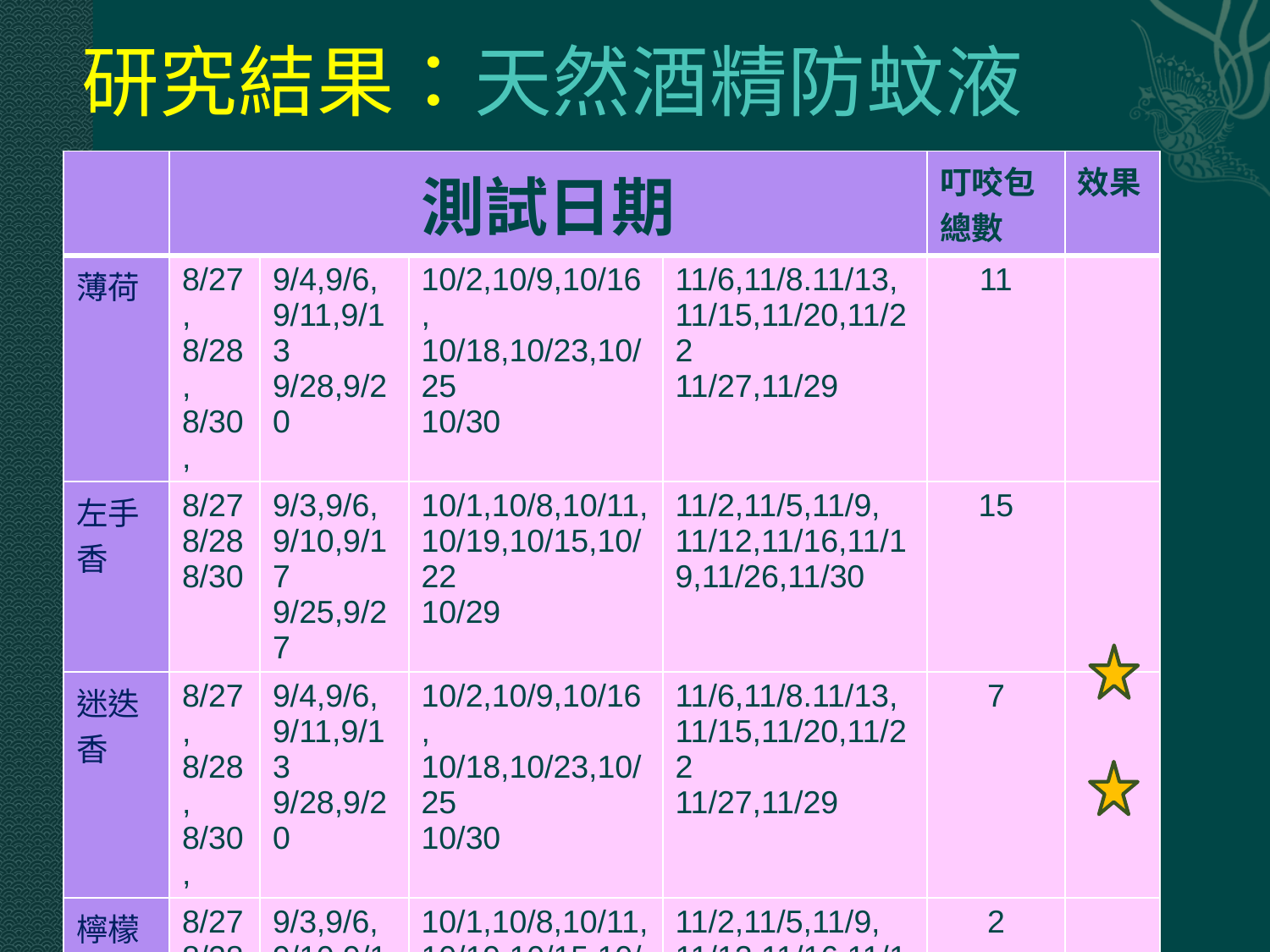

# 研究結果：天然酒精防蚊液
|  | 測試日期 |  |  |  | 叮咬包總數 | 效果 |
| --- | --- | --- | --- | --- | --- | --- |
| 薄荷 | 8/27, 8/28, 8/30, | 9/4,9/6, 9/11,9/13 9/28,9/20 | 10/2,10/9,10/16, 10/18,10/23,10/25 10/30 | 11/6,11/8.11/13, 11/15,11/20,11/22 11/27,11/29 | 11 |  |
| 左手香 | 8/27 8/28 8/30 | 9/3,9/6, 9/10,9/17 9/25,9/27 | 10/1,10/8,10/11, 10/19,10/15,10/22 10/29 | 11/2,11/5,11/9, 11/12,11/16,11/19,11/26,11/30 | 15 |  |
| 迷迭香 | 8/27, 8/28, 8/30, | 9/4,9/6, 9/11,9/13 9/28,9/20 | 10/2,10/9,10/16, 10/18,10/23,10/25 10/30 | 11/6,11/8.11/13, 11/15,11/20,11/22 11/27,11/29 | 7 |  |
| 檸檬 | 8/27 8/28 8/30 | 9/3,9/6, 9/10,9/17 9/25,9/27 | 10/1,10/8,10/11, 10/19,10/15,10/22 10/29 | 11/2,11/5,11/9, 11/12,11/16,11/19,11/26,11/30 | 2 |  |
| 柚子 |  |  | 10/11,10/12,10/16,10/17,10/24, 10/31 | 11/1,11/2,11/7, 11/9,11/13,11/14, 11/21,11/28,12/4 | 2 |  |